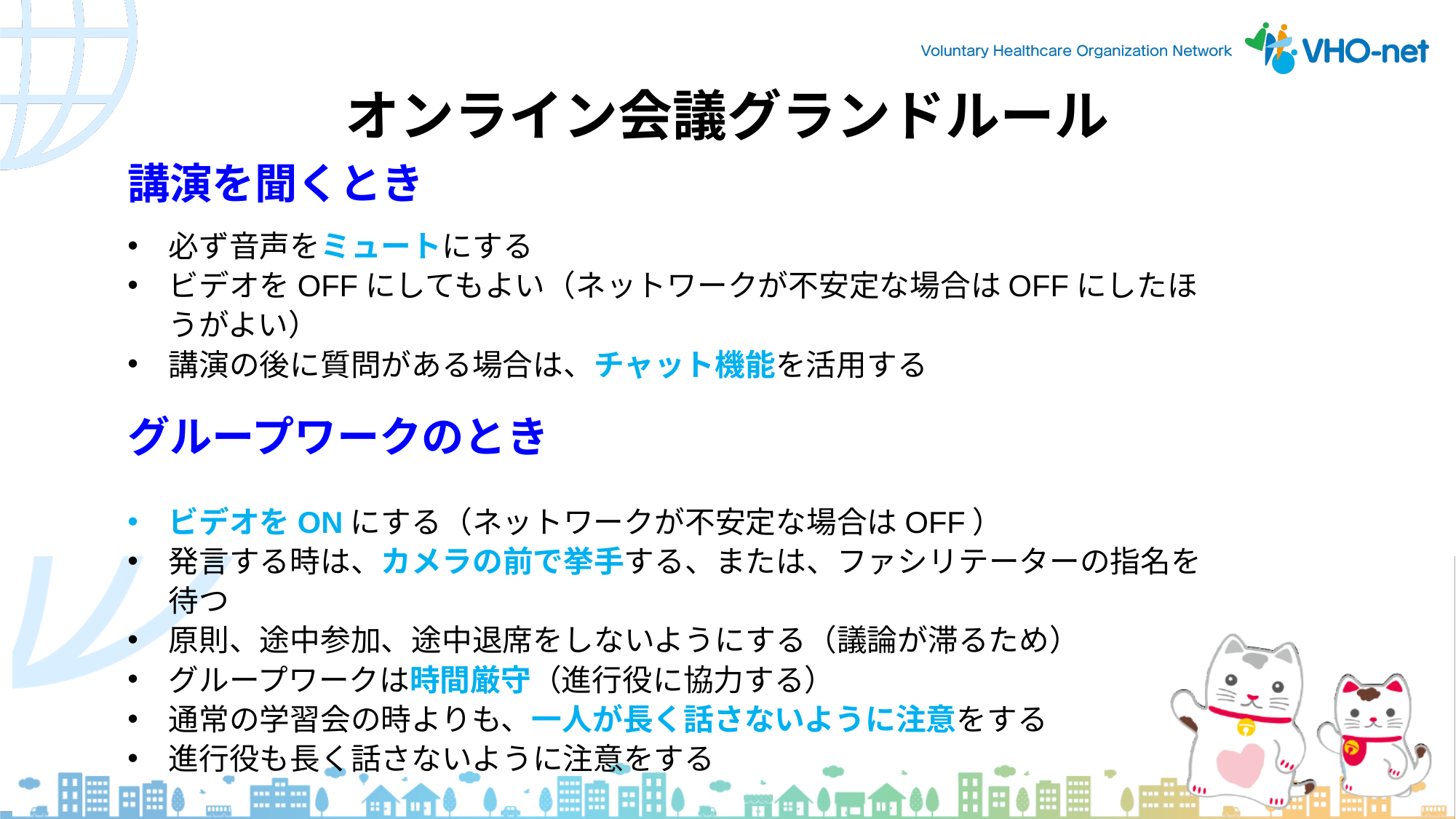

オンライン会議グランドルール
講演を聞くとき

必ず音声をミュートにする
ビデオをOFFにしてもよい（ネットワークが不安定な場合はOFFにしたほうがよい）
講演の後に質問がある場合は、チャット機能を活用する

グループワークのとき

ビデオをONにする（ネットワークが不安定な場合はOFF）
発言する時は、カメラの前で挙手する、または、ファシリテーターの指名を待つ
原則、途中参加、途中退席をしないようにする（議論が滞るため）
グループワークは時間厳守（進行役に協力する）
通常の学習会の時よりも、一人が長く話さないように注意をする
進行役も長く話さないように注意をする